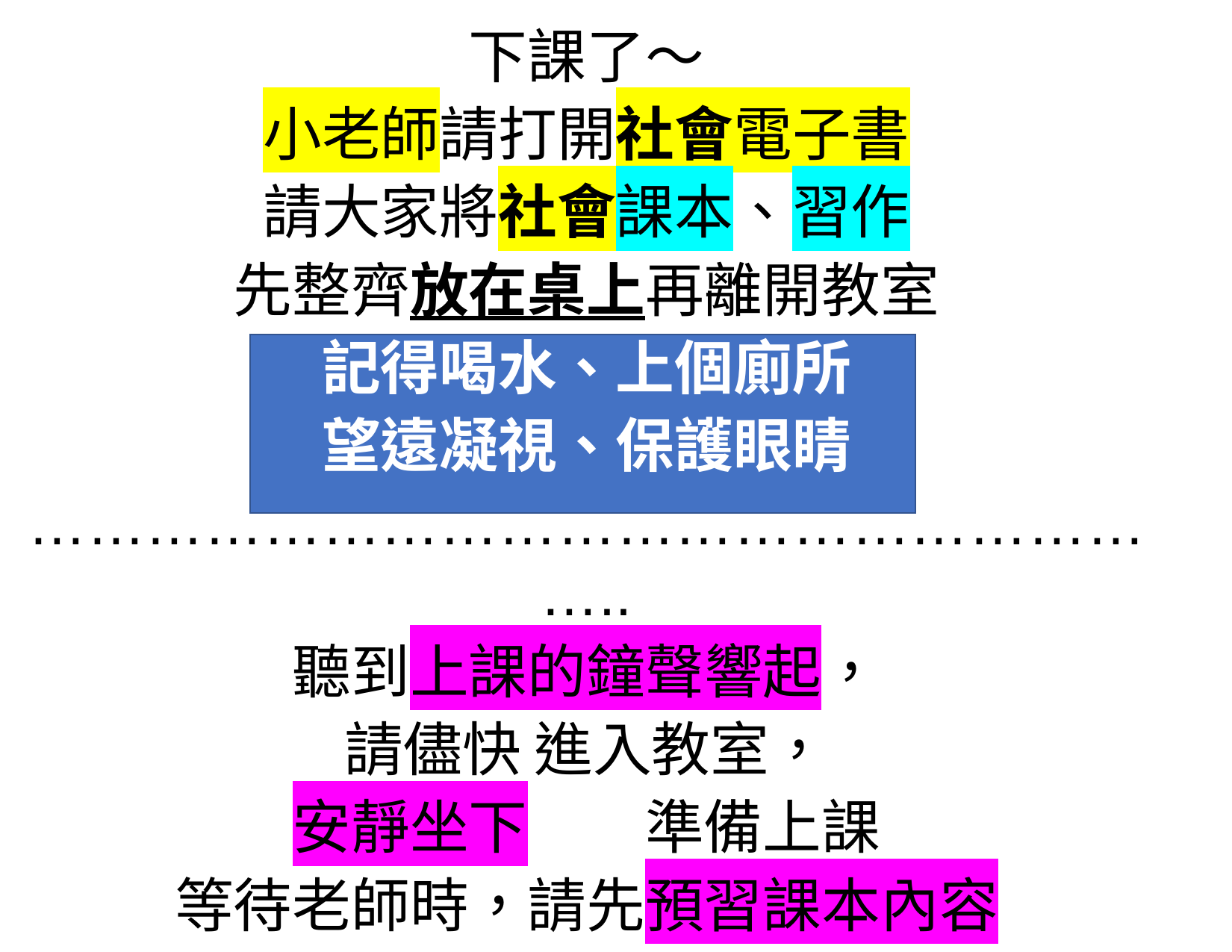

下課了～
小老師請打開社會電子書
請大家將社會課本、習作
先整齊放在桌上再離開教室
記得喝水、上個廁所
望遠凝視、保護眼睛
……………………………………………………..
聽到上課的鐘聲響起，
請儘快 進入教室，
安靜坐下　　準備上課
等待老師時，請先預習課本內容